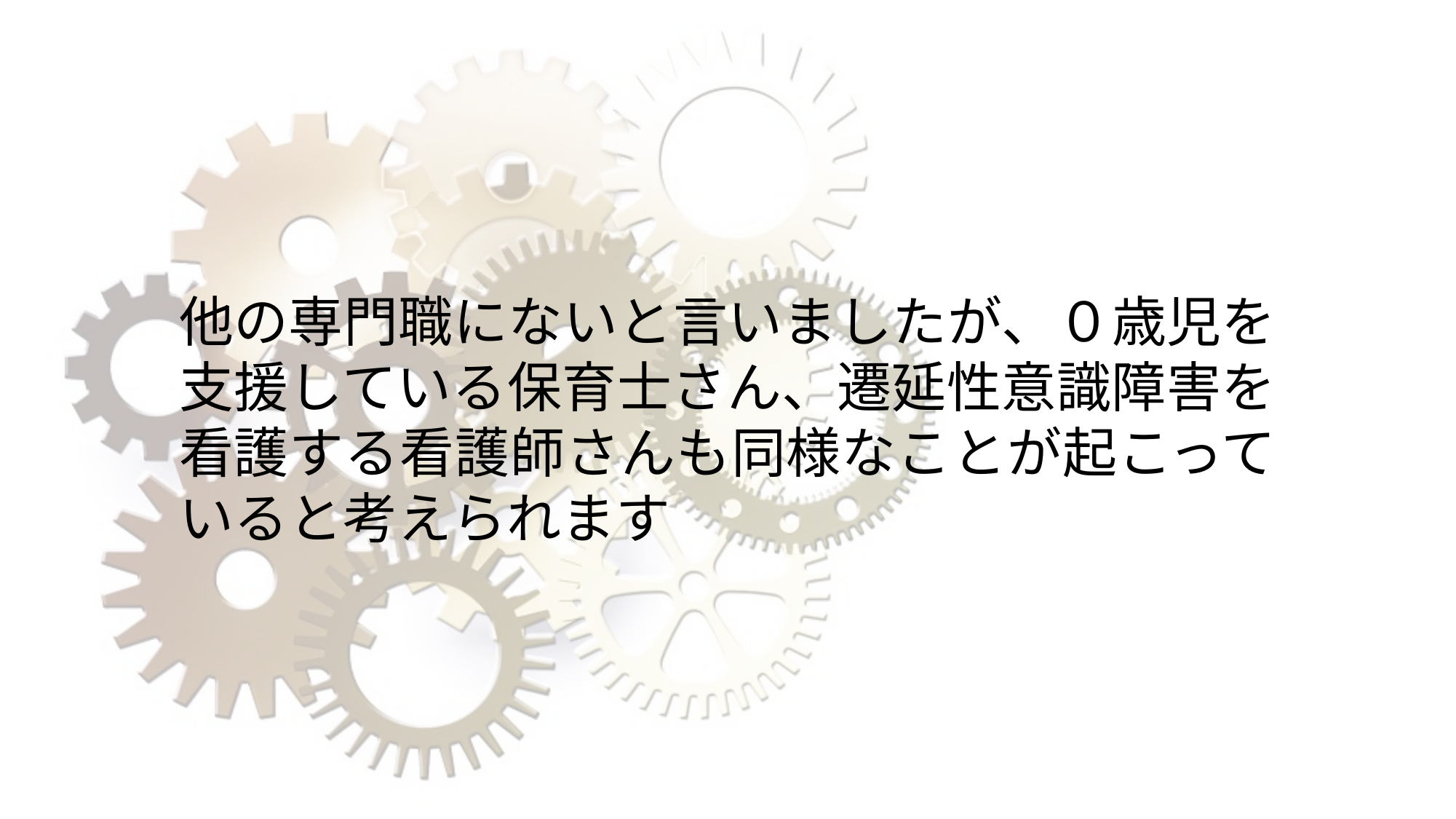

他の専門職にないと言いましたが、０歳児を支援している保育士さん、遷延性意識障害を看護する看護師さんも同様なことが起こっていると考えられます